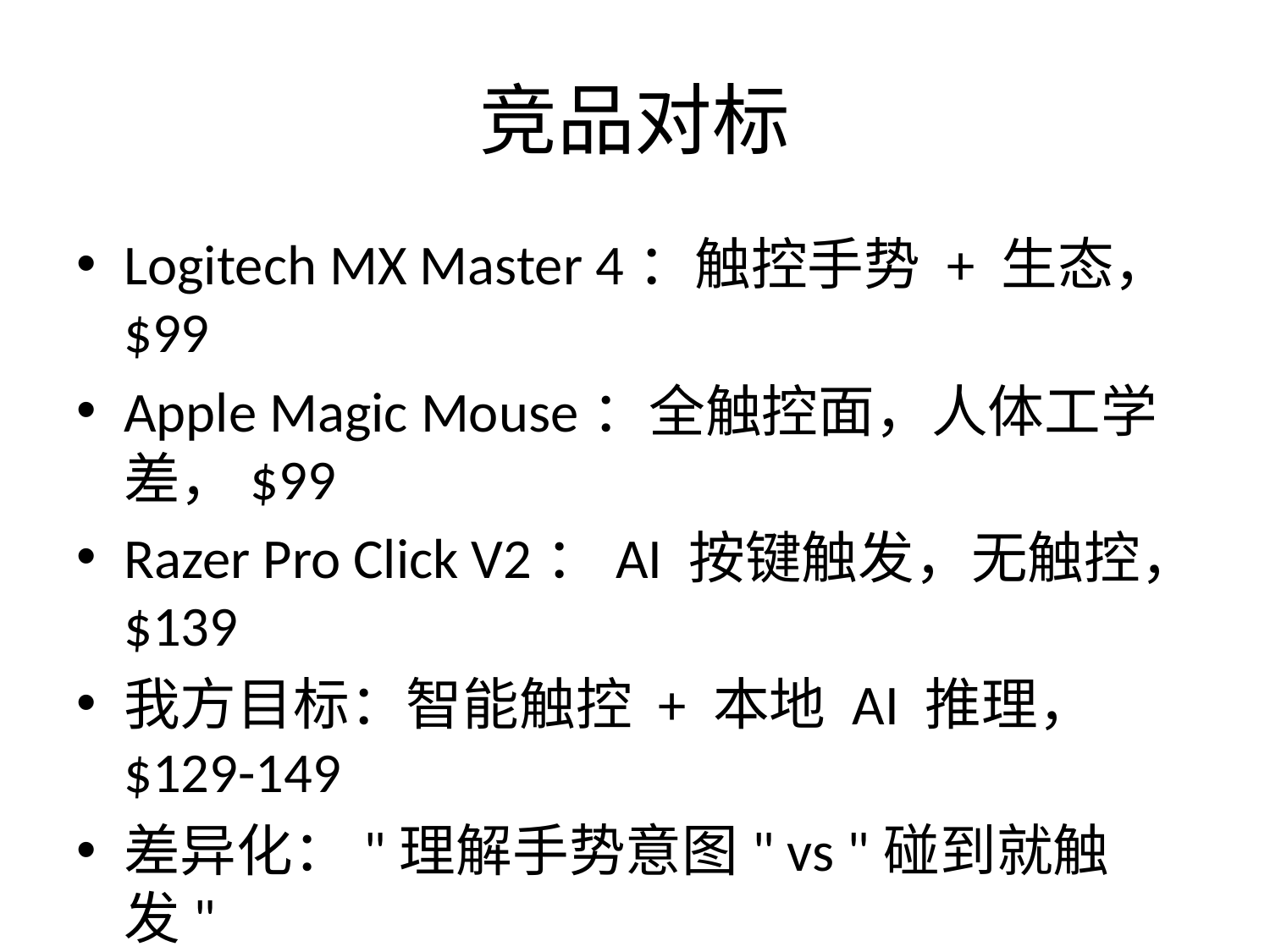

# 竞品对标
Logitech MX Master 4：触控手势 + 生态，$99
Apple Magic Mouse：全触控面，人体工学差，$99
Razer Pro Click V2：AI 按键触发，无触控，$139
我方目标：智能触控 + 本地 AI 推理，$129-149
差异化："理解手势意图" vs "碰到就触发"